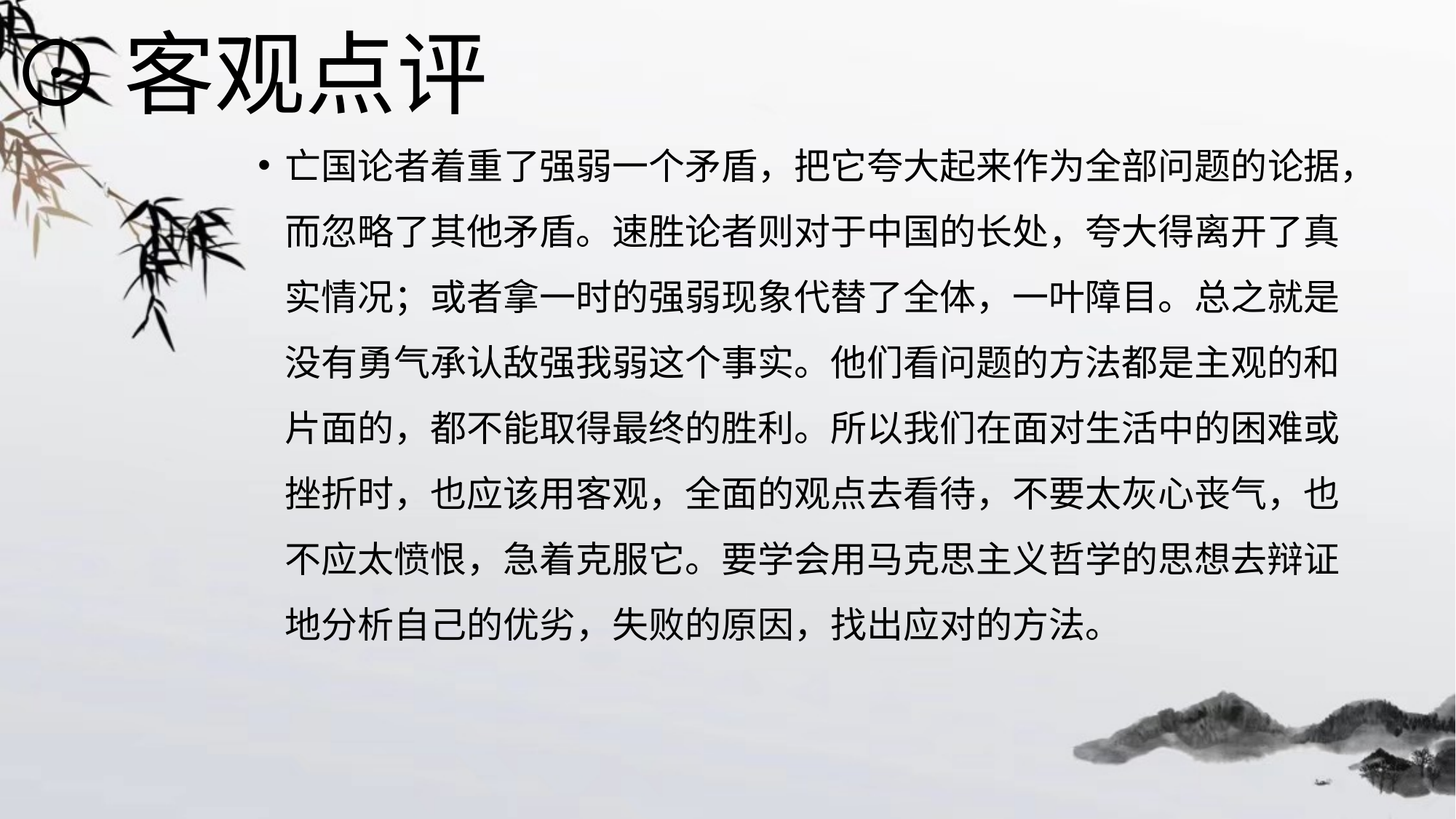

⊙客观点评
亡国论者着重了强弱一个矛盾，把它夸大起来作为全部问题的论据，而忽略了其他矛盾。速胜论者则对于中国的长处，夸大得离开了真实情况；或者拿一时的强弱现象代替了全体，一叶障目。总之就是没有勇气承认敌强我弱这个事实。他们看问题的方法都是主观的和片面的，都不能取得最终的胜利。所以我们在面对生活中的困难或挫折时，也应该用客观，全面的观点去看待，不要太灰心丧气，也不应太愤恨，急着克服它。要学会用马克思主义哲学的思想去辩证地分析自己的优劣，失败的原因，找出应对的方法。